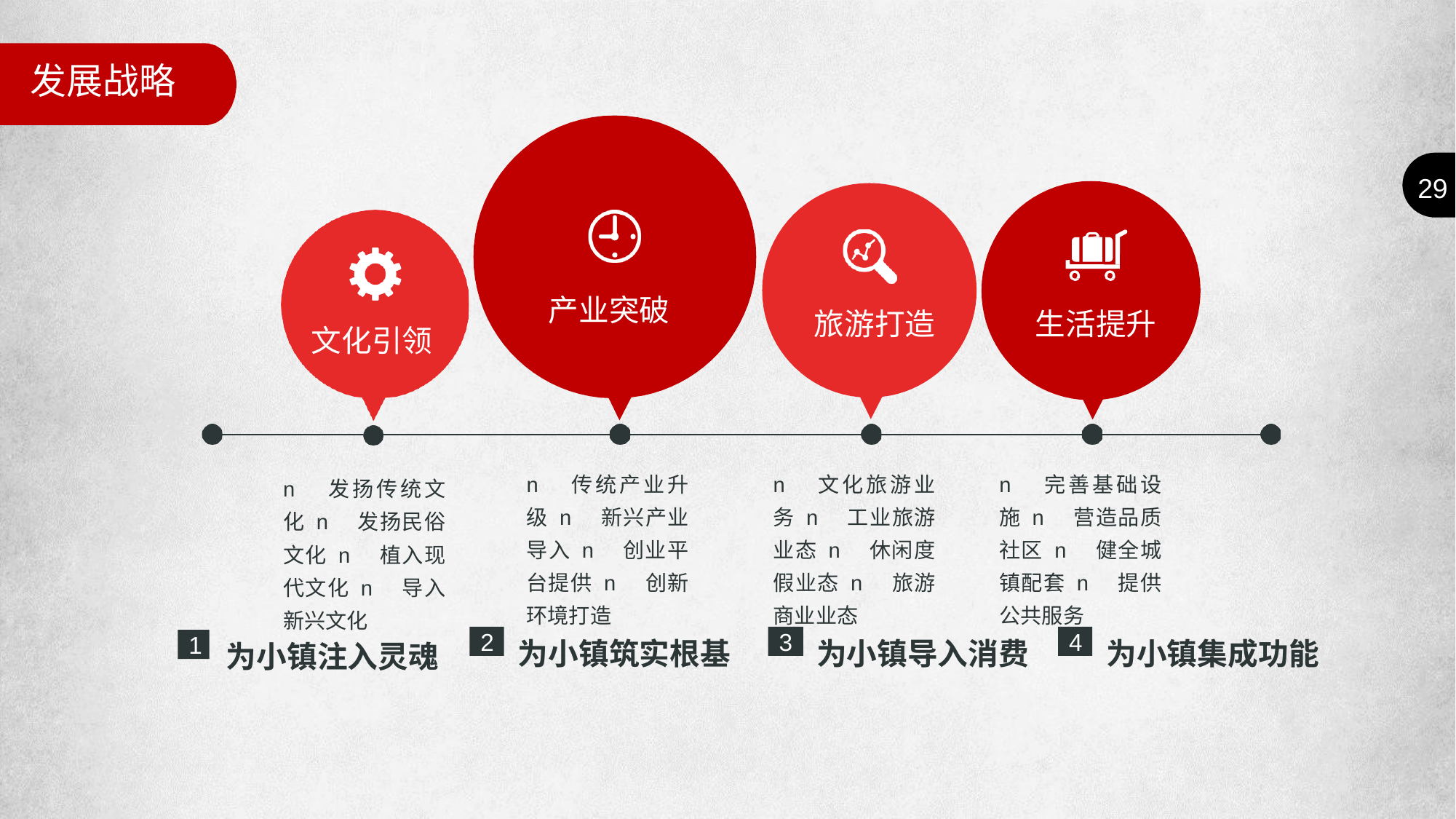

发展战略

29

产业突破
旅游打造
生活提升
文化引领

n  传统产业升级 n   新兴产业导入 n   创业平台提供 n   创新环境打造
n  文化旅游业务 n   工业旅游业态 n   休闲度假业态 n   旅游商业业态
n  完善基础设施 n   营造品质社区 n   健全城镇配套 n   提供公共服务
n  发扬传统文化 n   发扬民俗文化 n   植入现代文化 n   导入新兴文化
2
3
4
1
为小镇筑实根基
为小镇导入消费
为小镇集成功能
为小镇注入灵魂